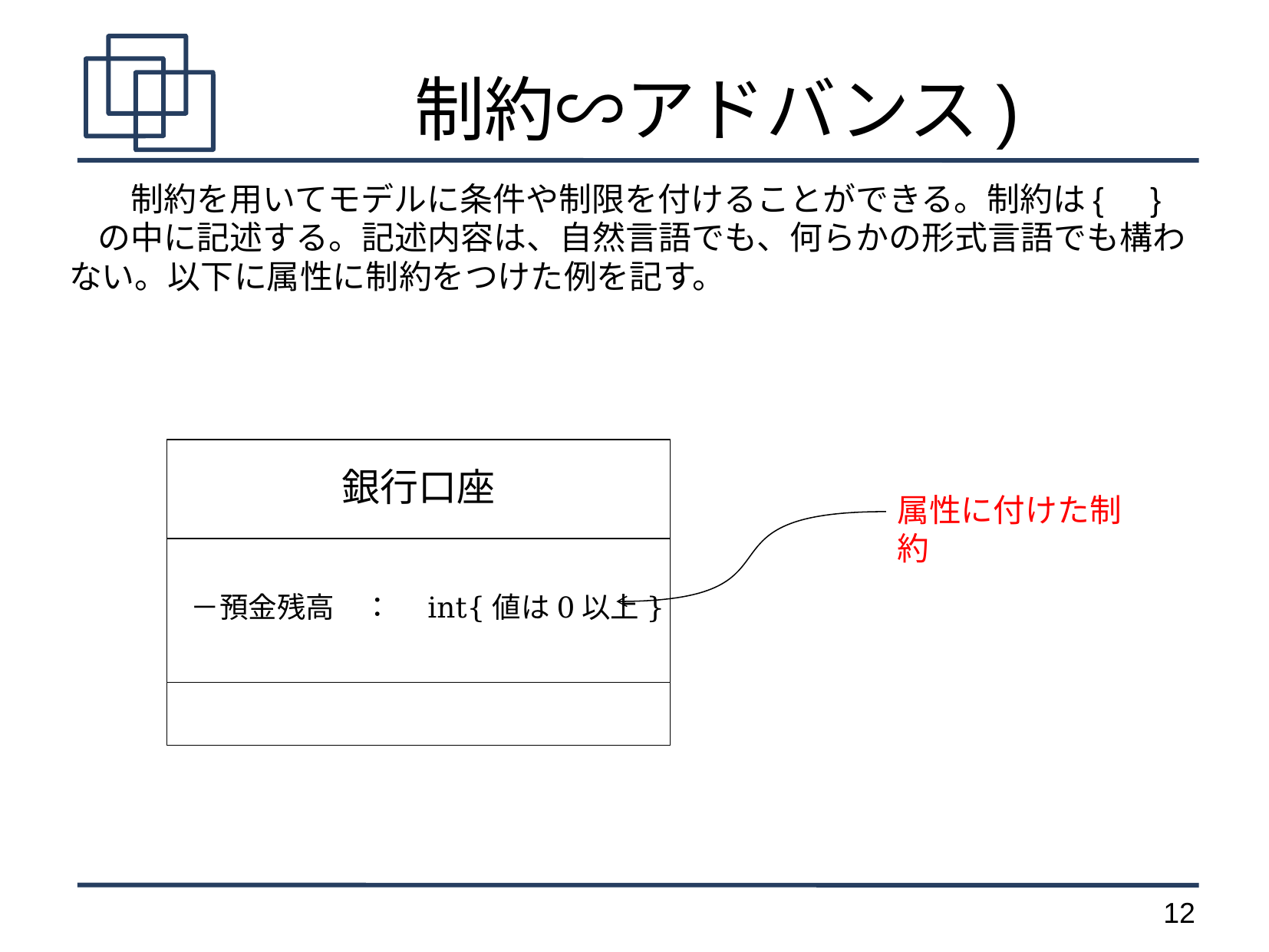

# 制約∽アドバンス)
　　　制約を用いてモデルに条件や制限を付けることができる。制約は{　}
　　の中に記述する。記述内容は、自然言語でも、何らかの形式言語でも構わない。以下に属性に制約をつけた例を記す。

銀行口座
属性に付けた制約

－預金残高　：　int{値は0以上}